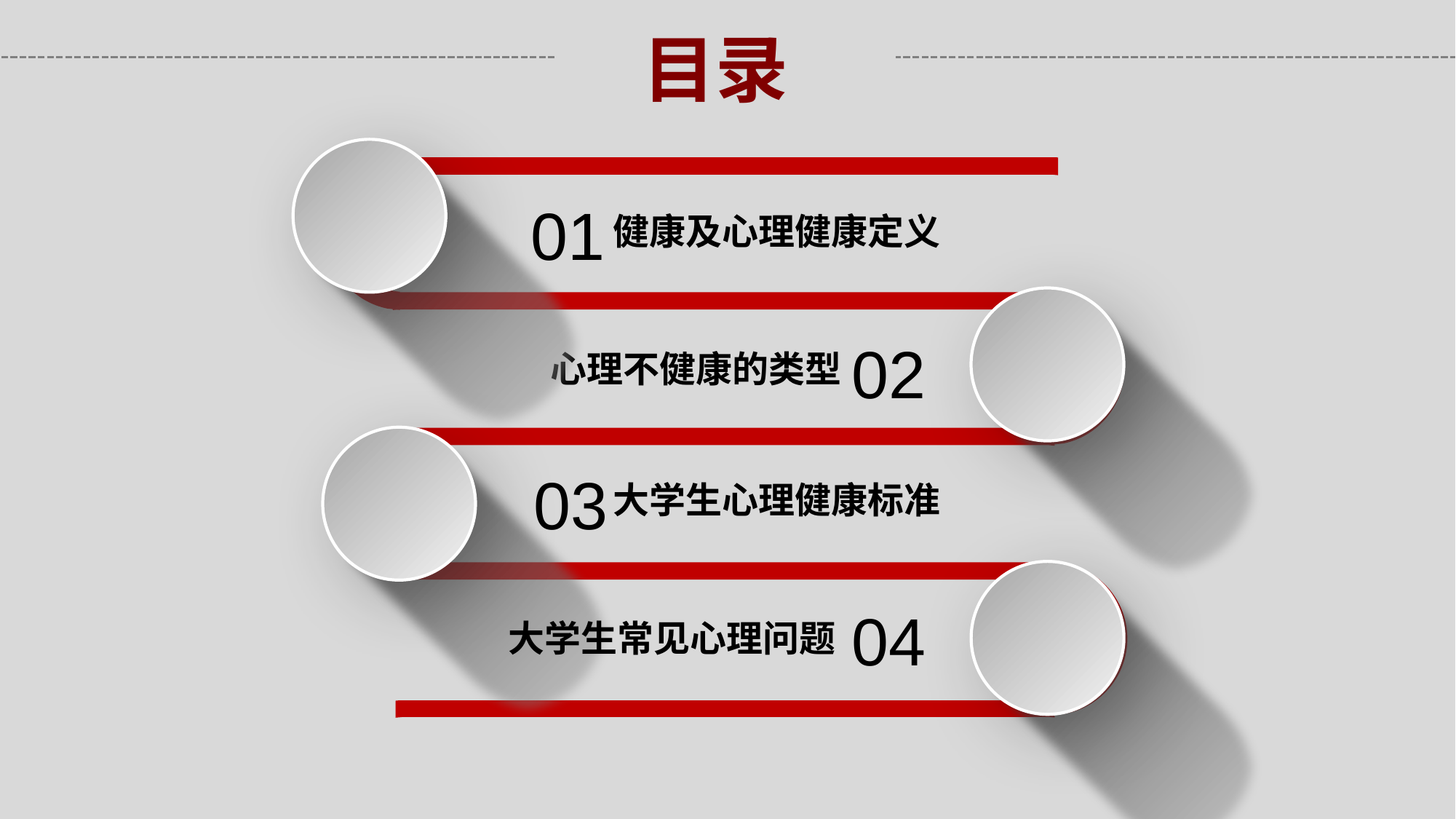

目录

01
健康及心理健康定义

02
心理不健康的类型

03
大学生心理健康标准

04
大学生常见心理问题